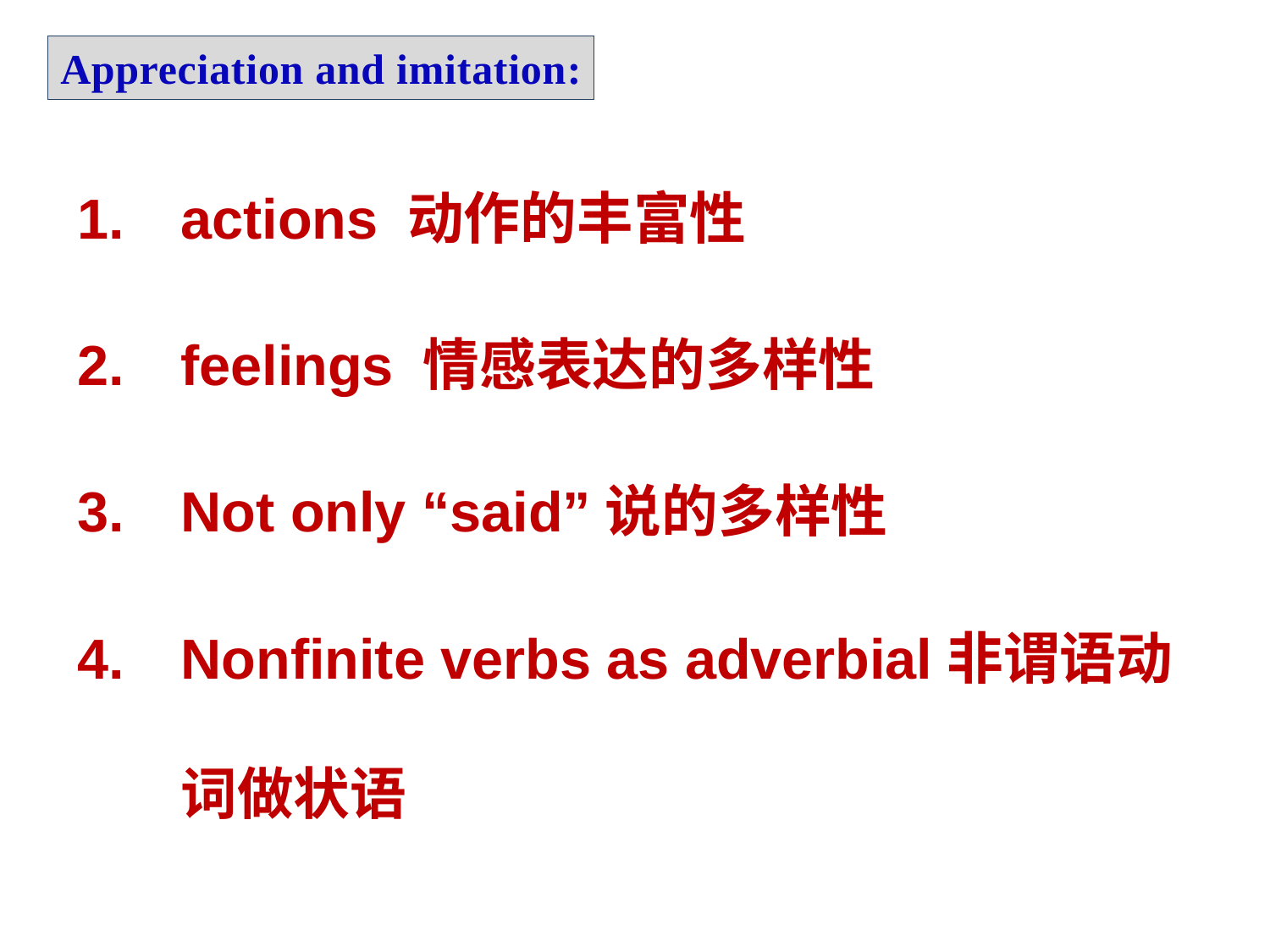

Appreciation and imitation:
#
actions 动作的丰富性
feelings 情感表达的多样性
Not only “said”说的多样性
Nonfinite verbs as adverbial非谓语动词做状语